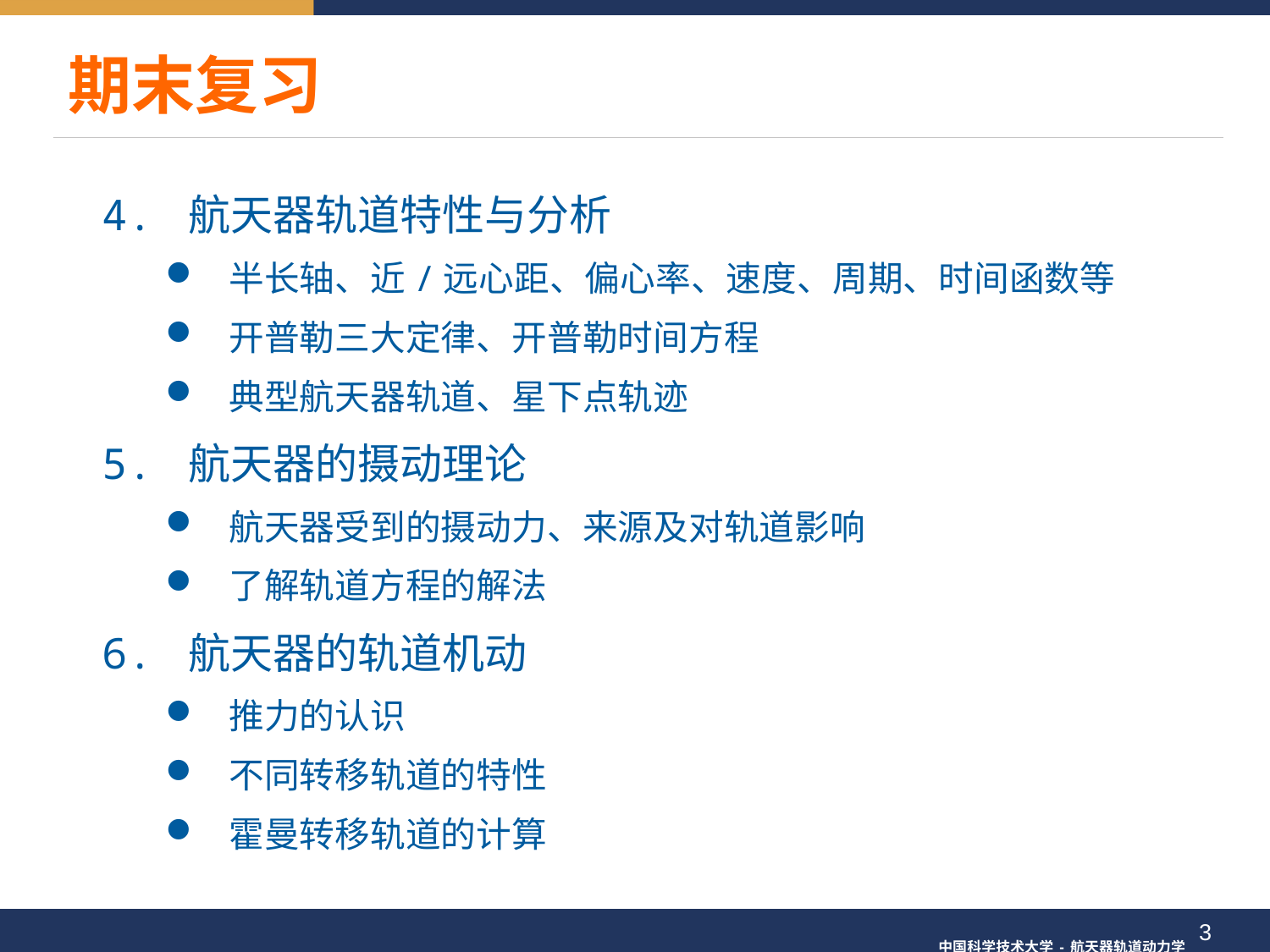

期末复习
4. 航天器轨道特性与分析
半长轴、近/远心距、偏心率、速度、周期、时间函数等
开普勒三大定律、开普勒时间方程
典型航天器轨道、星下点轨迹
5. 航天器的摄动理论
航天器受到的摄动力、来源及对轨道影响
了解轨道方程的解法
6. 航天器的轨道机动
推力的认识
不同转移轨道的特性
霍曼转移轨道的计算